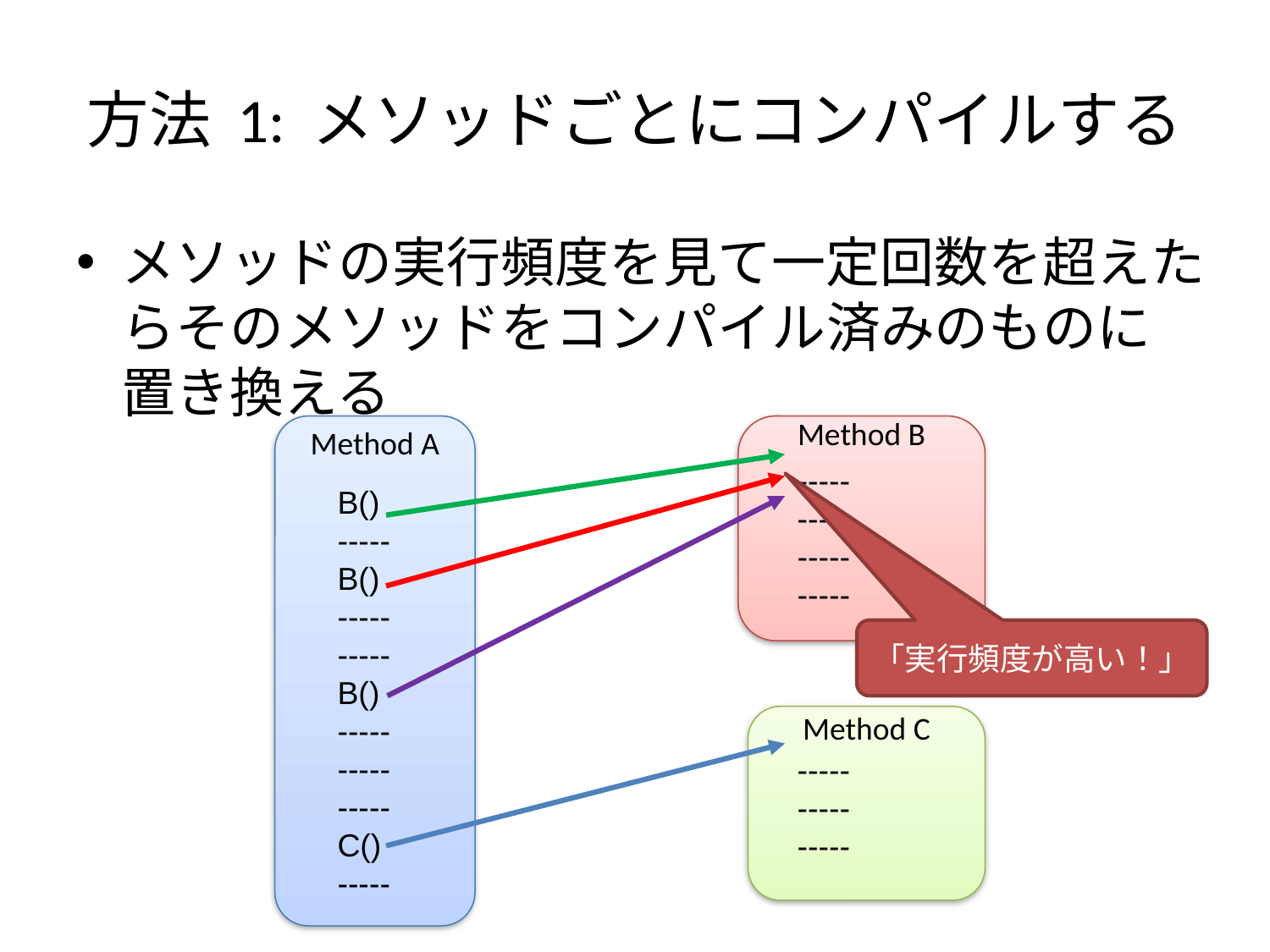

# 方法 1: メソッドごとにコンパイルする
メソッドの実行頻度を見て一定回数を超えたらそのメソッドをコンパイル済みのものに
置き換える
Method A

Method B

-----
-----
-----
-----
B()
-----
B()
-----
-----
B()
-----
-----
-----
C()
-----
「実行頻度が高い！」
Method C

-----
-----
-----